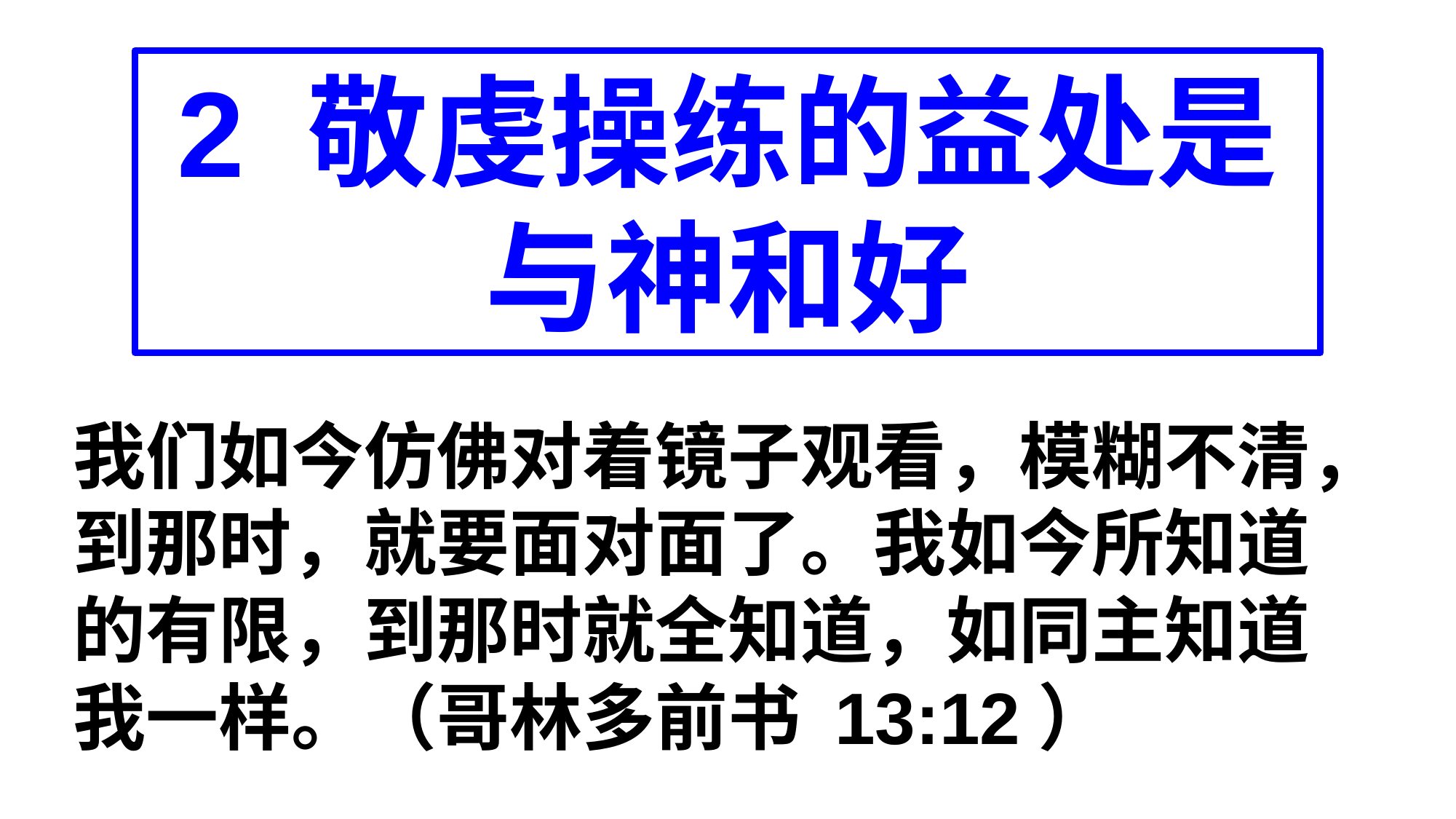

2 敬虔操练的益处是
与神和好
我们如今仿佛对着镜子观看，模糊不清，到那时，就要面对面了。我如今所知道的有限，到那时就全知道，如同主知道我一样。（哥林多前书 13:12）